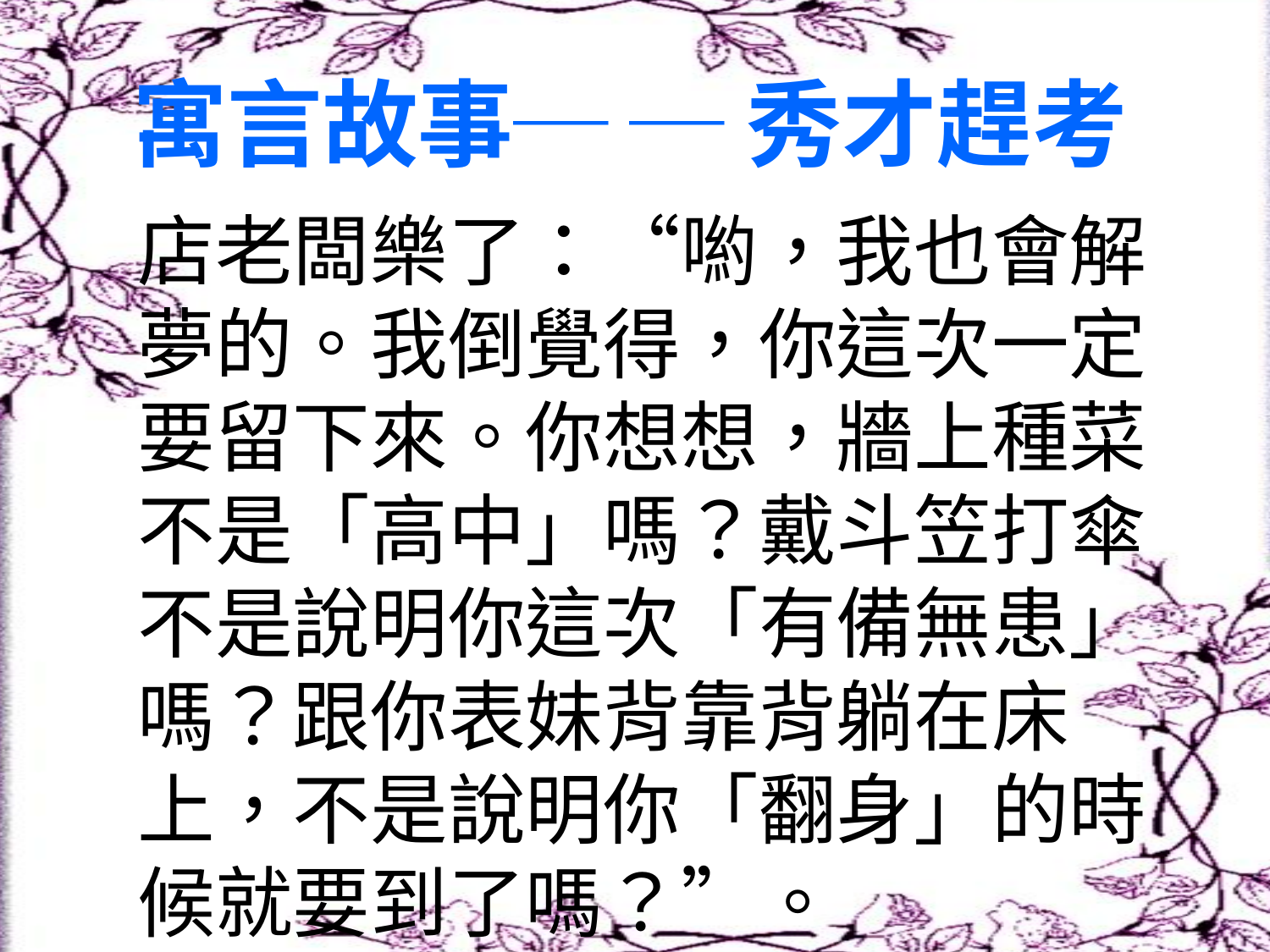

# 寓言故事─ ─ 秀才趕考
店老闆樂了：“喲，我也會解夢的。我倒覺得，你這次一定要留下來。你想想，牆上種菜不是「高中」嗎？戴斗笠打傘不是說明你這次「有備無患」嗎？跟你表妹背靠背躺在床上，不是說明你「翻身」的時候就要到了嗎？”。